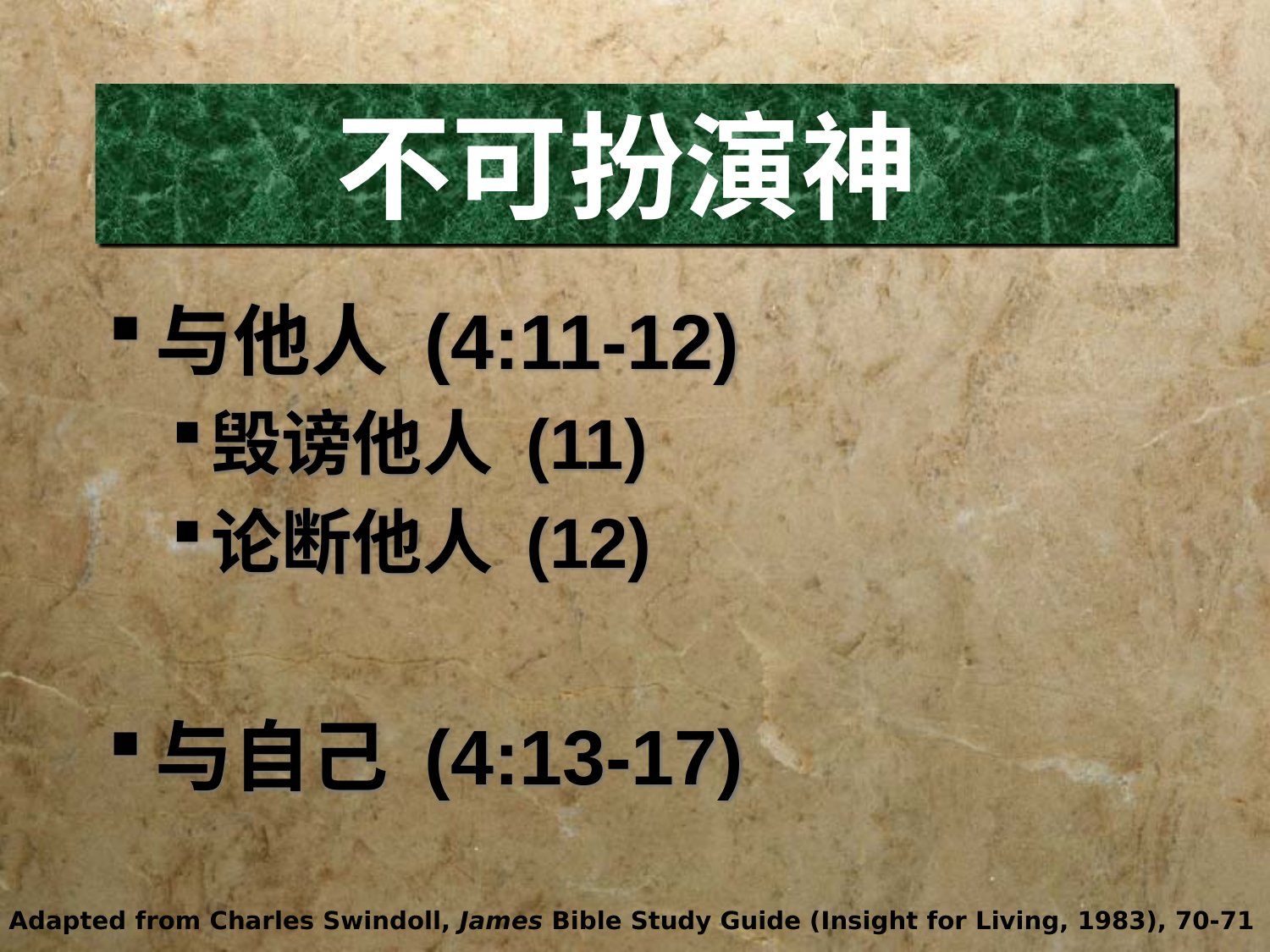

# 不可扮演神
与他人 (4:11-12)
毁谤他人 (11)
论断他人 (12)

与自己 (4:13-17)
Adapted from Charles Swindoll, James Bible Study Guide (Insight for Living, 1983), 70-71